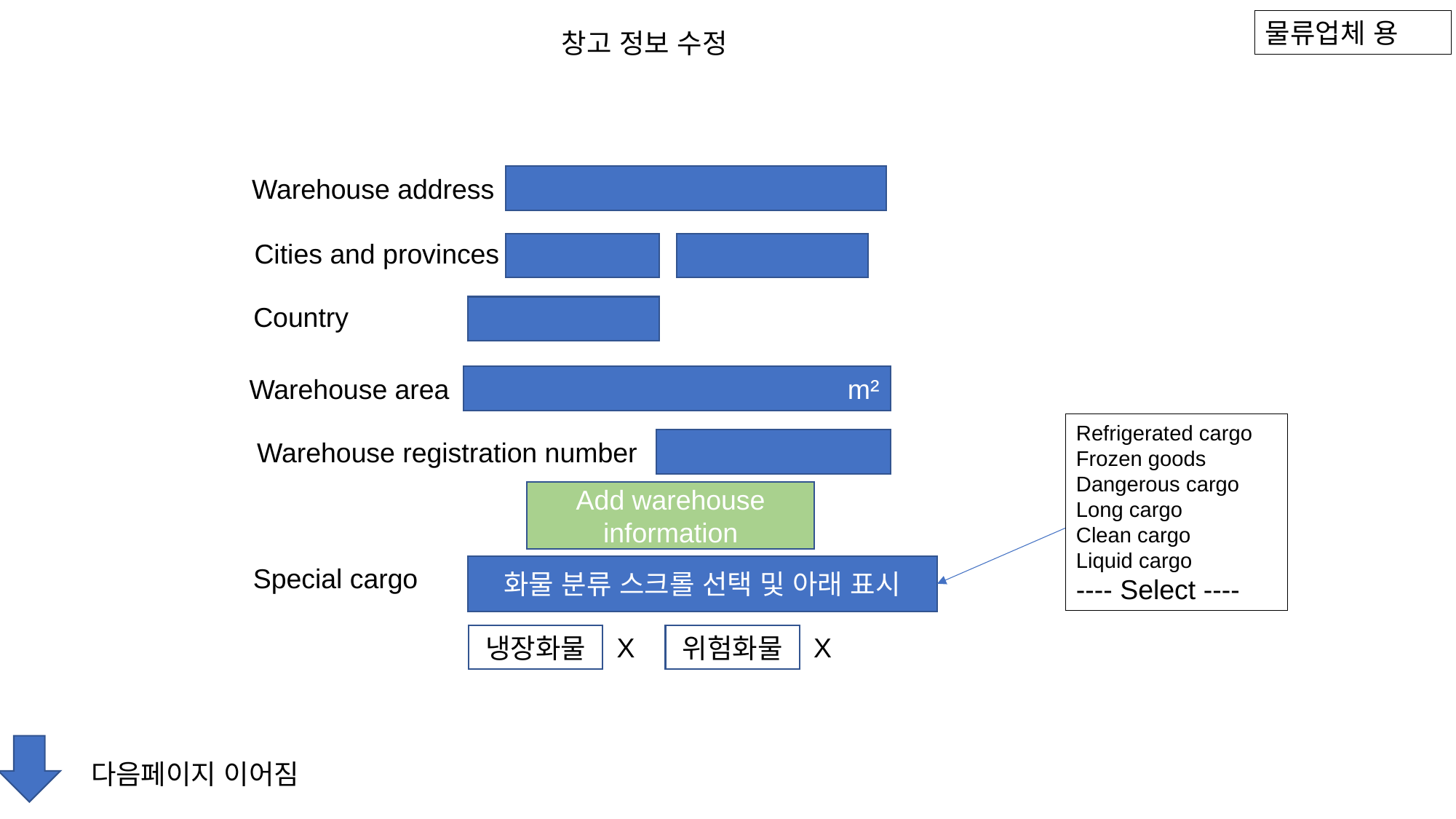

물류업체 용
창고 정보 수정
Warehouse address

Cities and provinces

Country

Warehouse area
m²
Refrigerated cargo
Frozen goods
Dangerous cargo
Long cargo
Clean cargo
Liquid cargo
---- Select ----
Warehouse registration number

Add warehouse information
Special cargo
화물 분류 스크롤 선택 및 아래 표시
냉장화물
X
위험화물
X

다음페이지 이어짐